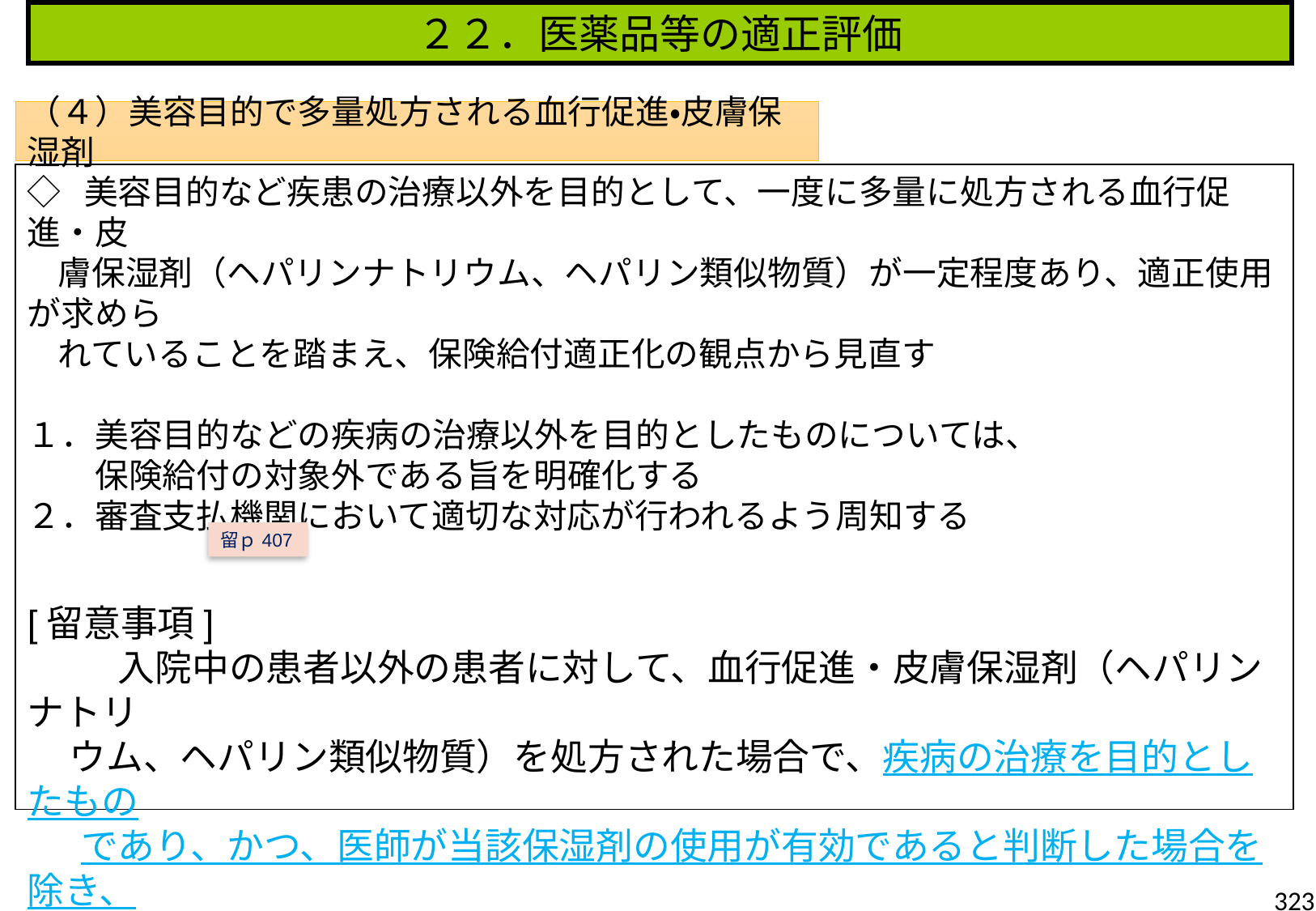

２２．医薬品等の適正評価
（４）美容目的で多量処方される血行促進・皮膚保湿剤
◇  美容目的など疾患の治療以外を目的として、一度に多量に処方される血行促進・皮
   膚保湿剤（ヘパリンナトリウム、ヘパリン類似物質）が一定程度あり、適正使用が求めら
   れていることを踏まえ、保険給付適正化の観点から見直す

１．美容目的などの疾病の治療以外を目的としたものについては、
　　保険給付の対象外である旨を明確化する
２．審査支払機関において適切な対応が行われるよう周知する

[留意事項]
　　  入院中の患者以外の患者に対して、血行促進・皮膚保湿剤（ヘパリンナトリ
    ウム、ヘパリン類似物質）を処方された場合で、疾病の治療を目的としたもの
　  であり、かつ、医師が当該保湿剤の使用が有効であると判断した場合を除き、
    これを算定しない

留ｐ407
323